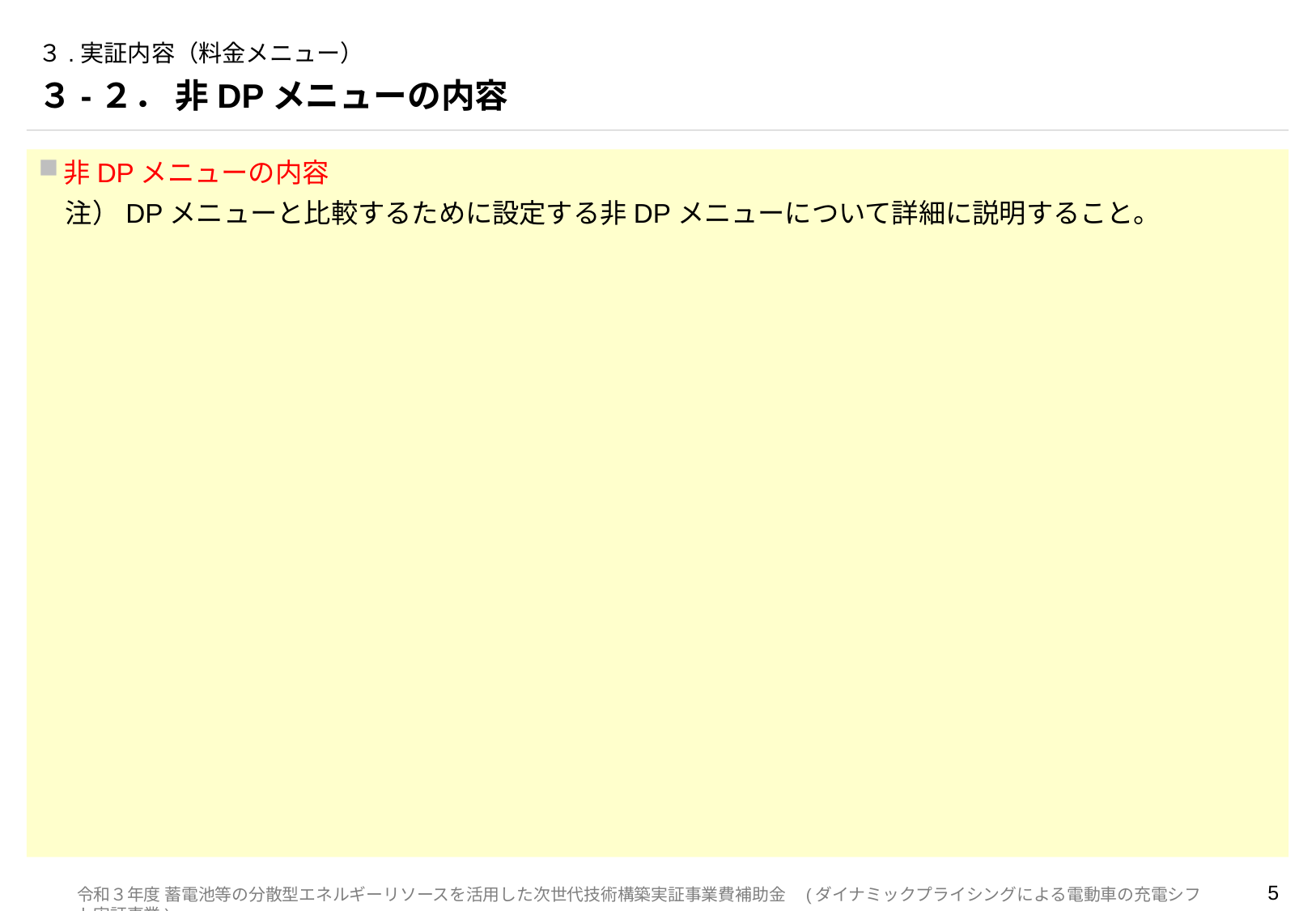

# ３.実証内容（料金メニュー）
３-２． 非DPメニューの内容
非DPメニューの内容
　注）DPメニューと比較するために設定する非DPメニューについて詳細に説明すること。